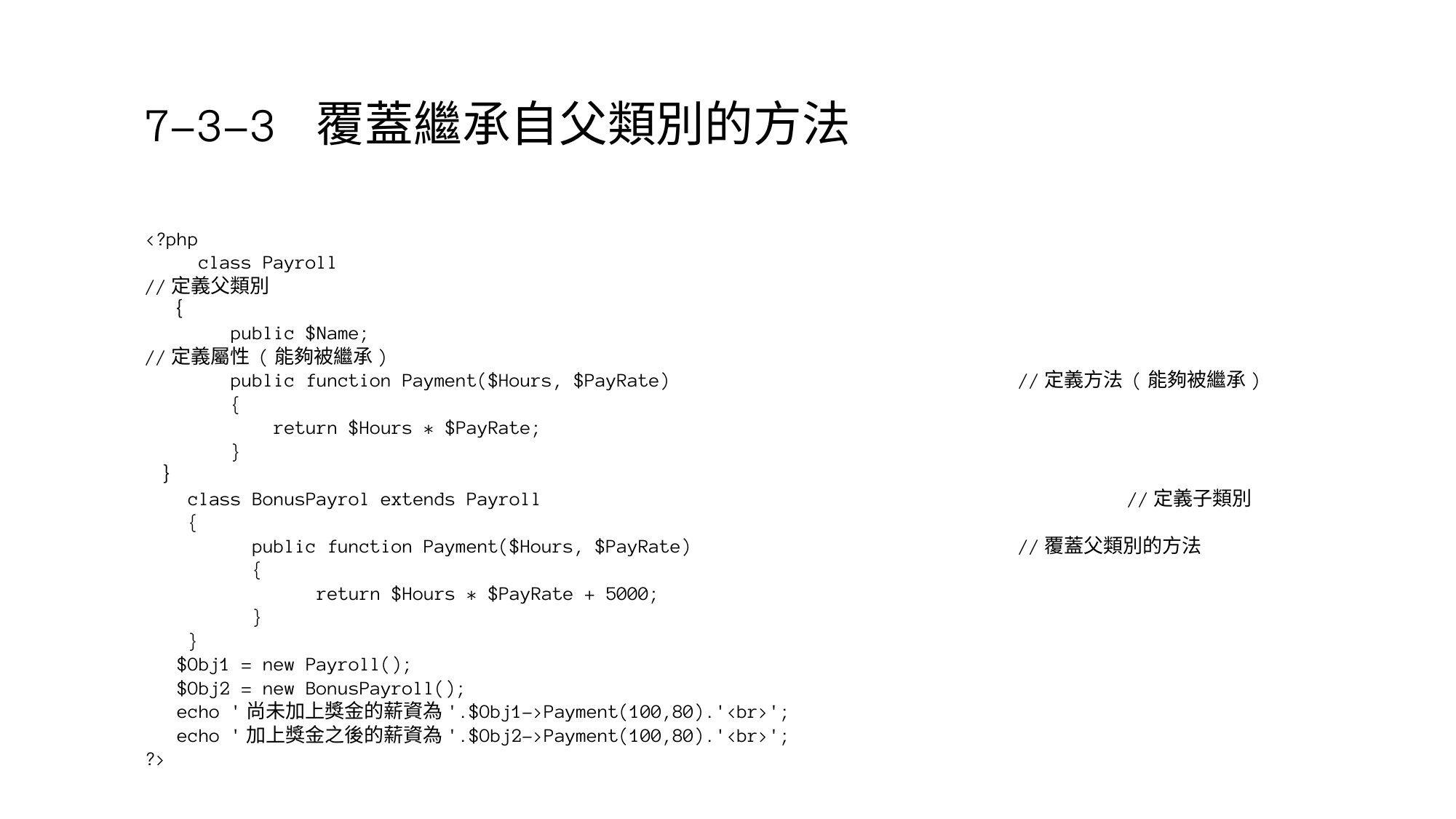

# 7-3-3 覆蓋繼承自父類別的方法
<?php
     class Payroll										//定義父類別
   ｛
        public $Name; 									//定義屬性 (能夠被繼承)
        public function Payment($Hours, $PayRate)				//定義方法 (能夠被繼承)
        {
            return $Hours * $PayRate;
        }
   ｝
    class BonusPayrol extends Payroll						//定義子類別
    {
          public function Payment($Hours, $PayRate)			//覆蓋父類別的方法
          {
                return $Hours * $PayRate + 5000;
          }
    }
   $Obj1 = new Payroll();
   $Obj2 = new BonusPayroll();
   echo '尚未加上獎金的薪資為'.$Obj1->Payment(100,80).'<br>';
   echo '加上獎金之後的薪資為'.$Obj2->Payment(100,80).'<br>';
?>